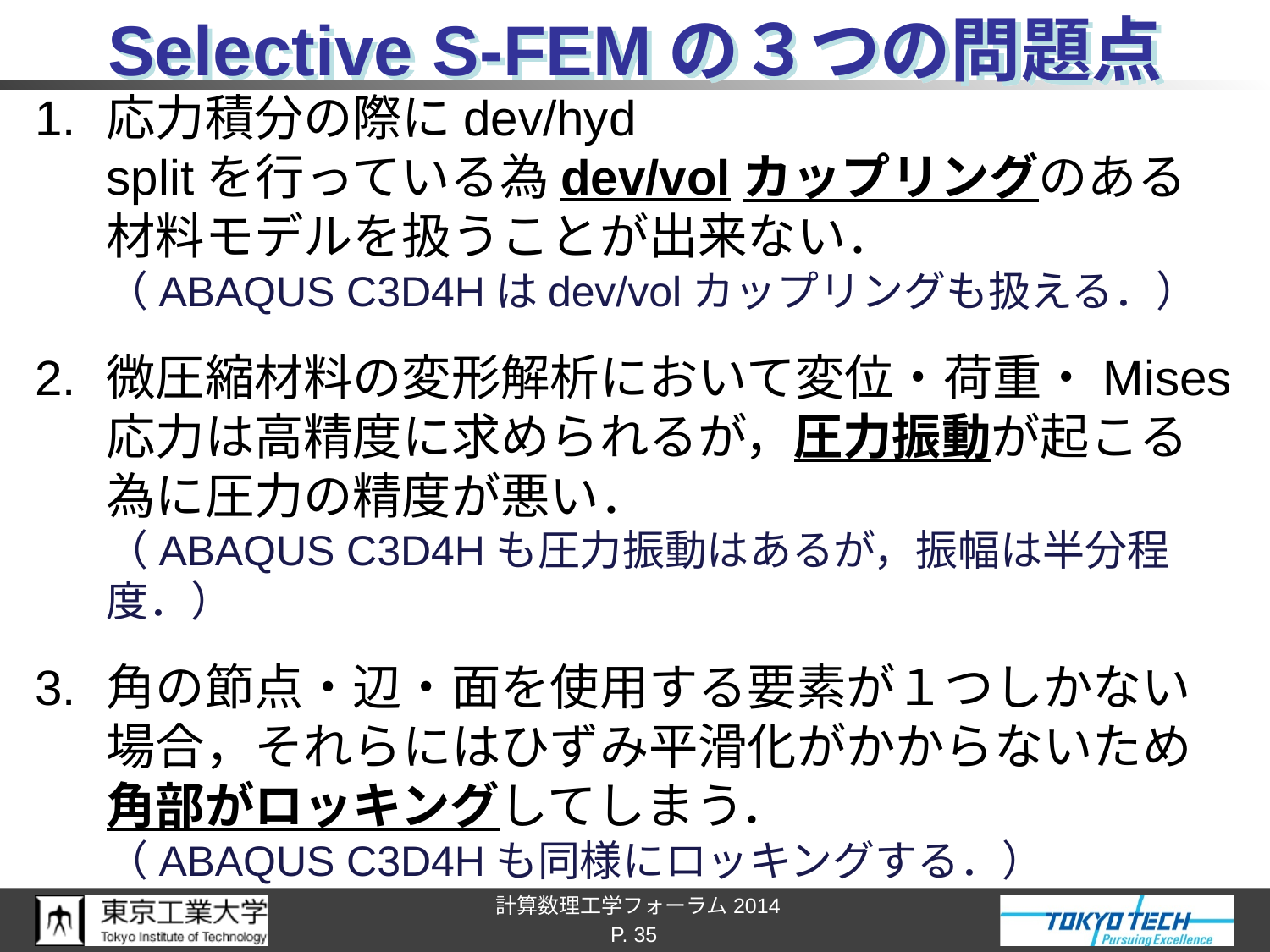

# Selective S-FEMの３つの問題点
応力積分の際にdev/hyd splitを行っている為dev/volカップリングのある材料モデルを扱うことが出来ない．
（ABAQUS C3D4Hはdev/volカップリングも扱える．）
微圧縮材料の変形解析において変位・荷重・Mises応力は高精度に求められるが，圧力振動が起こる為に圧力の精度が悪い．
（ABAQUS C3D4Hも圧力振動はあるが，振幅は半分程度．）
角の節点・辺・面を使用する要素が１つしかない場合，それらにはひずみ平滑化がかからないため角部がロッキングしてしまう．
（ABAQUS C3D4Hも同様にロッキングする．）

P. 35